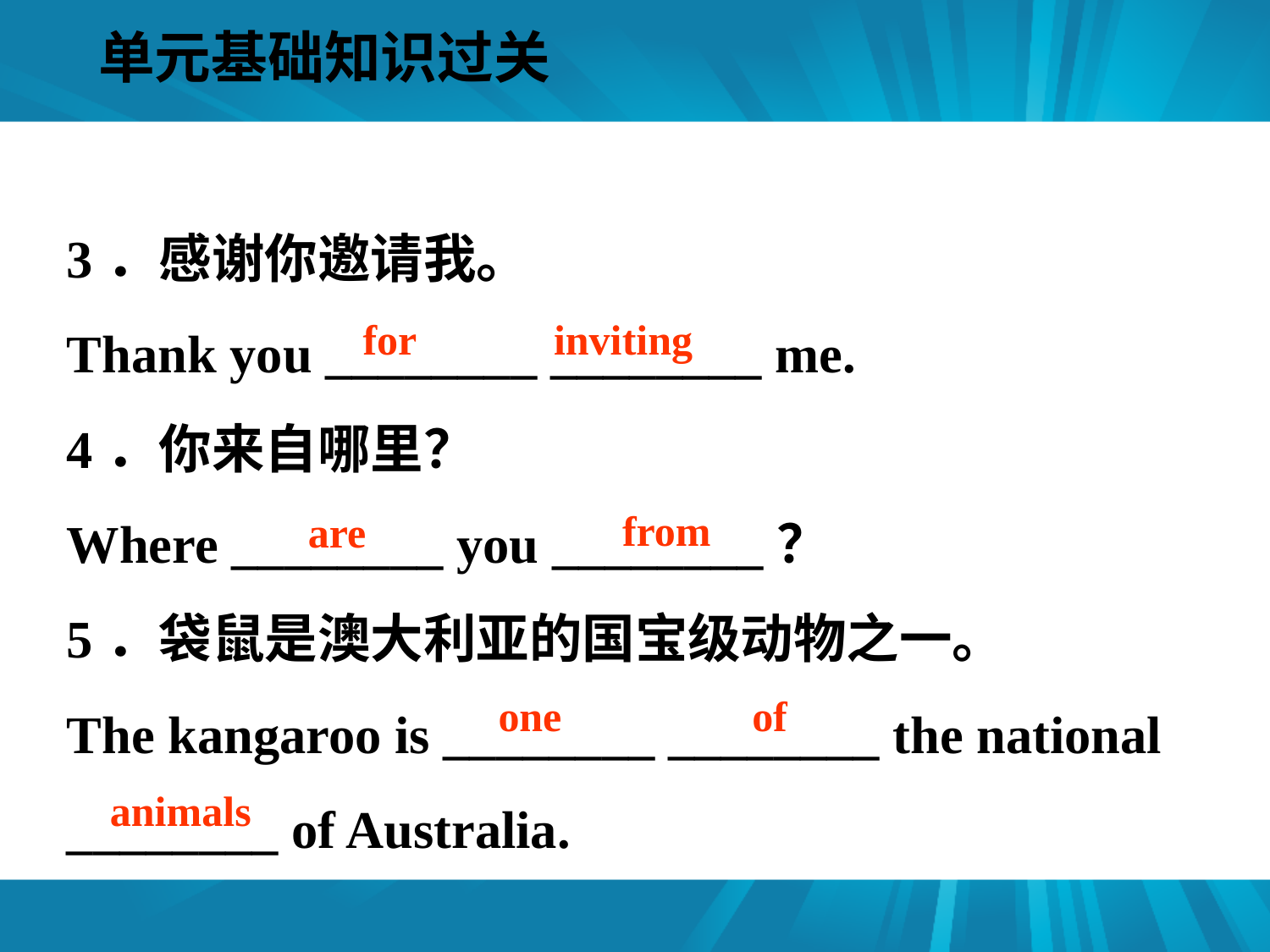

单元基础知识过关
#
3．感谢你邀请我。
Thank you ________ ________ me.
4．你来自哪里？
Where ________ you ________？
5．袋鼠是澳大利亚的国宝级动物之一。
The kangaroo is ________ ________ the national ________ of Australia.
for             inviting
from
are
one                  of
animals